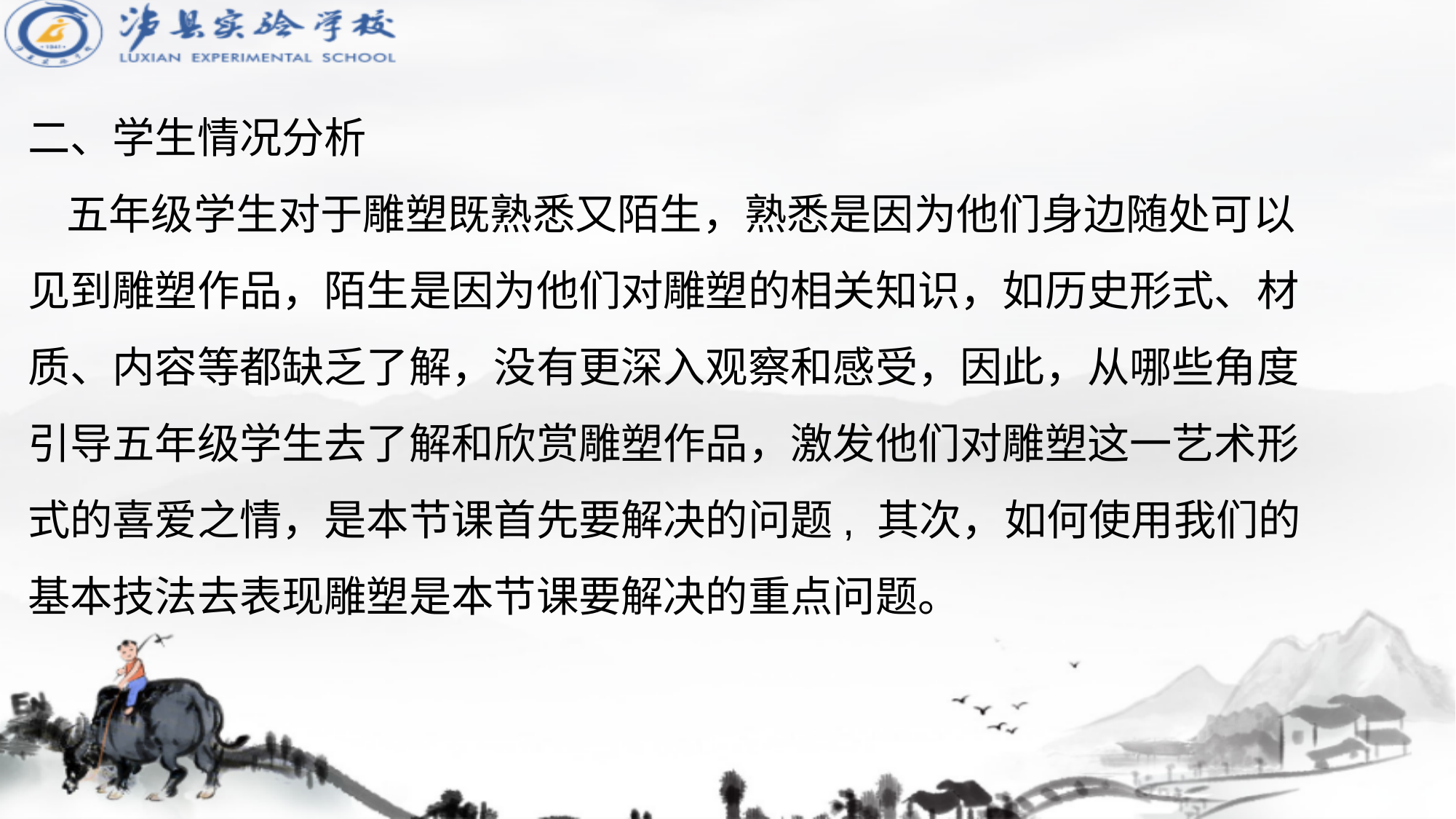

二、学生情况分析
   五年级学生对于雕塑既熟悉又陌生，熟悉是因为他们身边随处可以见到雕塑作品，陌生是因为他们对雕塑的相关知识，如历史形式、材质、内容等都缺乏了解，没有更深入观察和感受，因此，从哪些角度引导五年级学生去了解和欣赏雕塑作品，激发他们对雕塑这一艺术形式的喜爱之情，是本节课首先要解决的问题, 其次，如何使用我们的基本技法去表现雕塑是本节课要解决的重点问题。